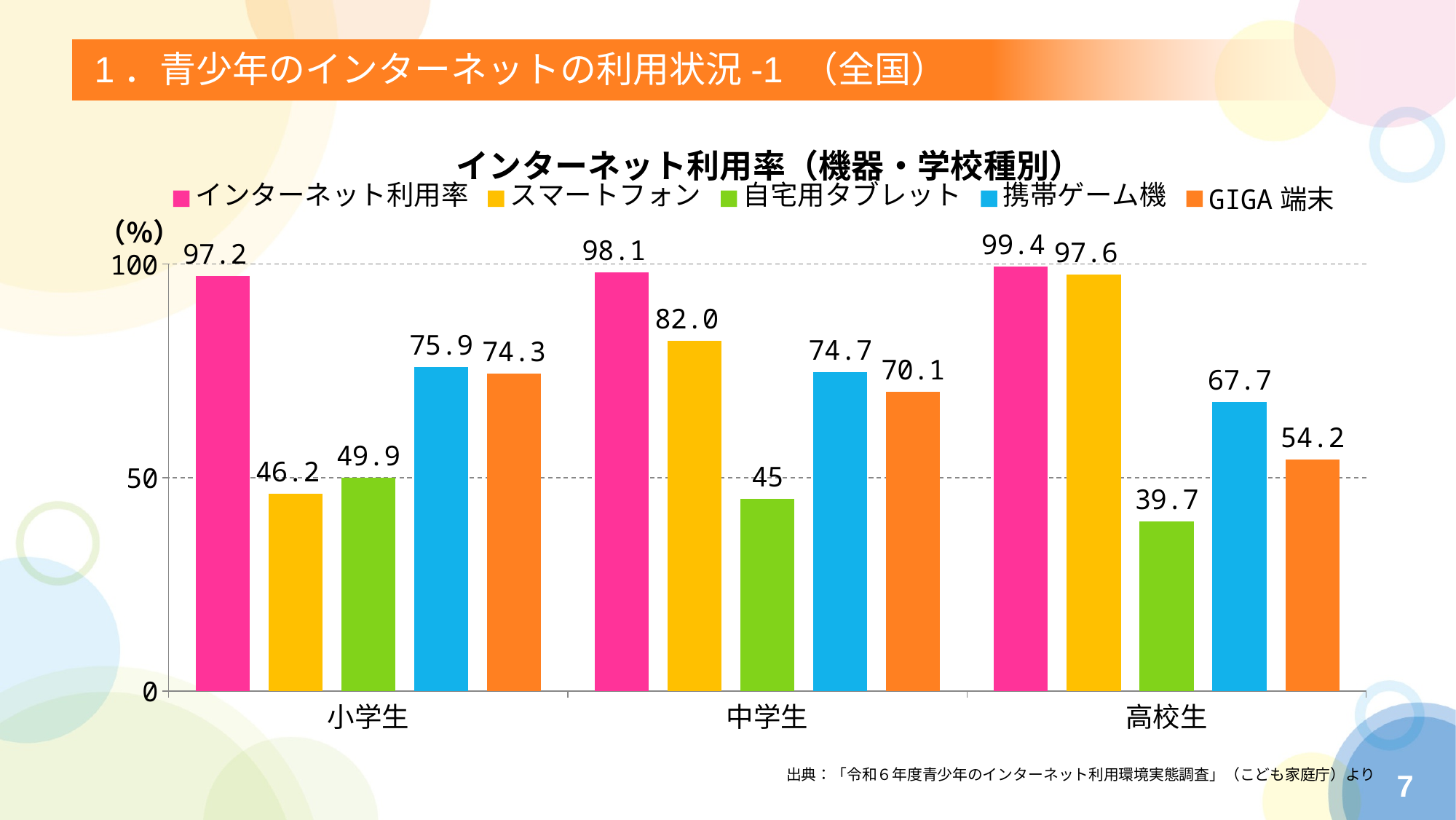

# 1．青少年のインターネットの利用状況-1 （全国）

### Chart: インターネット利用率（機器・学校種別）

| Category | インターネット利用率 | スマートフォン | 自宅用タブレット | 携帯ゲーム機 | GIGA端末 |
|---|---|---|---|---|---|
| 小学生 | 97.2 | 46.2 | 49.9 | 75.9 | 74.3 |
| 中学生 | 98.1 | 82.0 | 45.0 | 74.7 | 70.1 |
| 高校生 | 99.4 | 97.6 | 39.7 | 67.7 | 54.2 |
出典：「令和６年度青少年のインターネット利用環境実態調査」（こども家庭庁）より
7